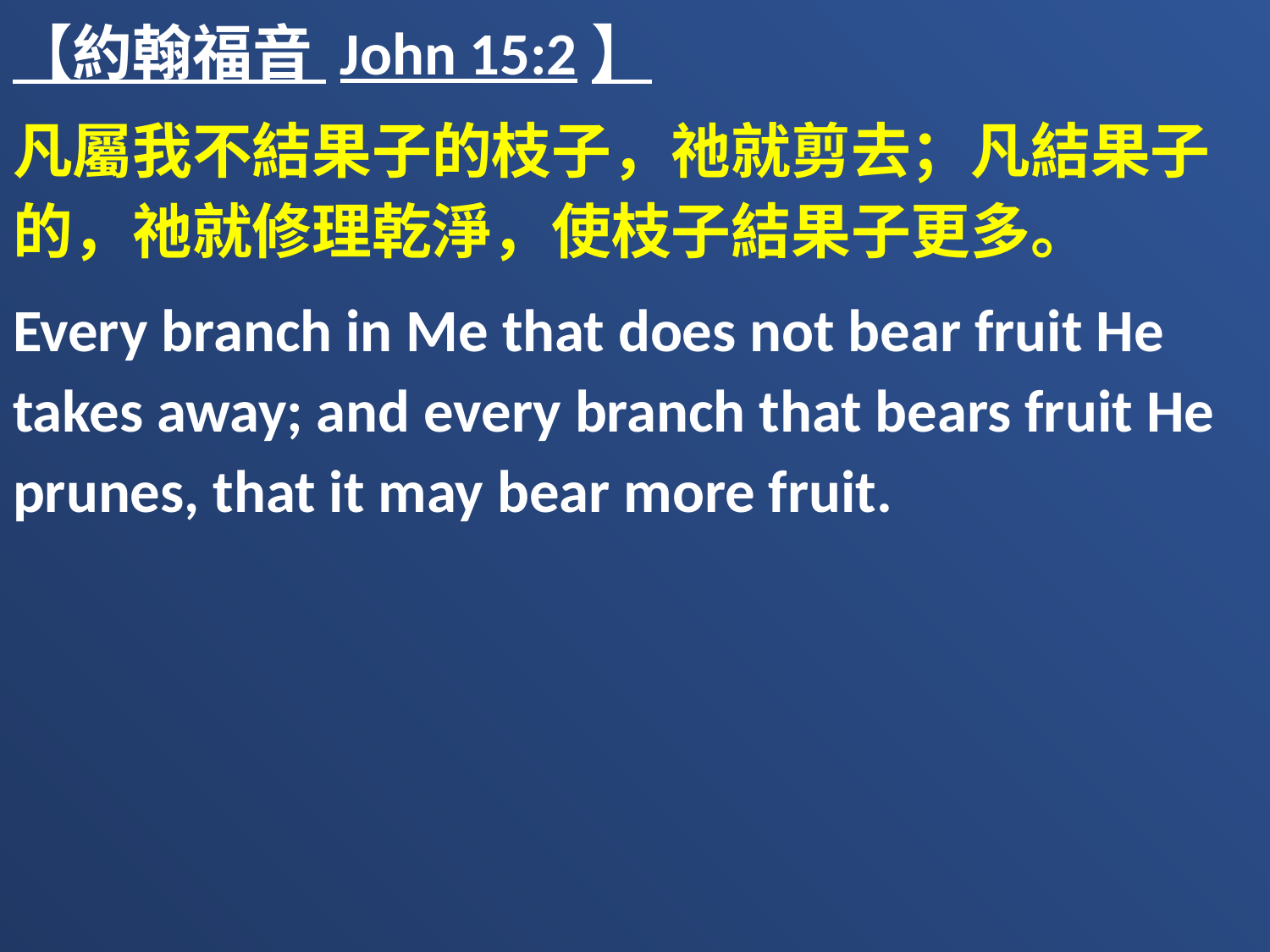

【約翰福音 John 15:2】
凡屬我不結果子的枝子，祂就剪去；凡結果子的，祂就修理乾淨，使枝子結果子更多。
Every branch in Me that does not bear fruit He takes away; and every branch that bears fruit He prunes, that it may bear more fruit.